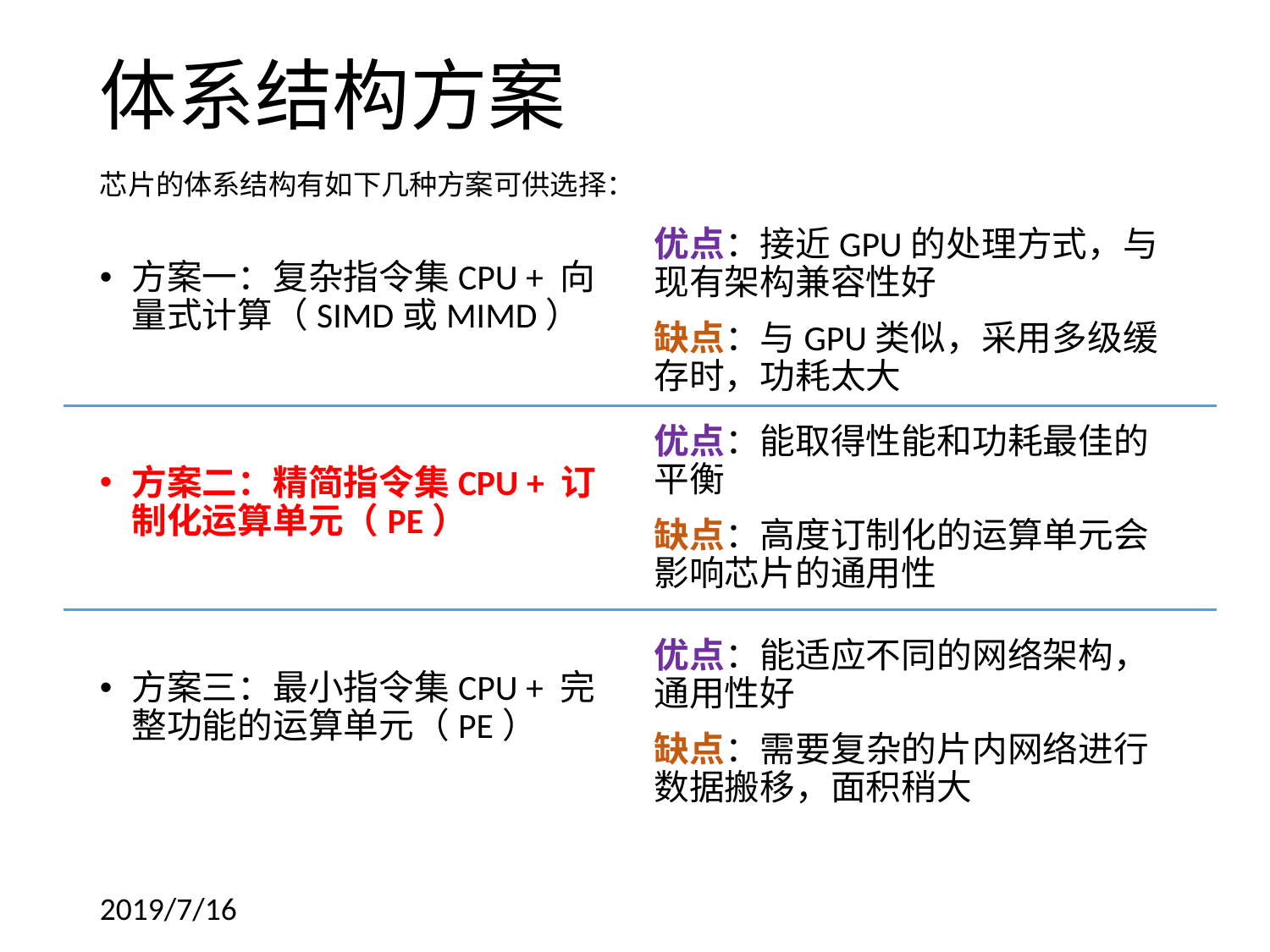

# 体系结构方案 芯片的体系结构有如下几种方案可供选择：
优点：接近GPU的处理方式，与现有架构兼容性好
缺点：与GPU类似，采用多级缓存时，功耗太大

方案一：复杂指令集CPU + 向量式计算（SIMD或MIMD）

方案二：精简指令集CPU + 订制化运算单元（PE）

方案三：最小指令集CPU + 完整功能的运算单元（PE）
优点：能取得性能和功耗最佳的平衡
缺点：高度订制化的运算单元会影响芯片的通用性
优点：能适应不同的网络架构，通用性好
缺点：需要复杂的片内网络进行数据搬移，面积稍大
2019/7/16
SCE2019
12